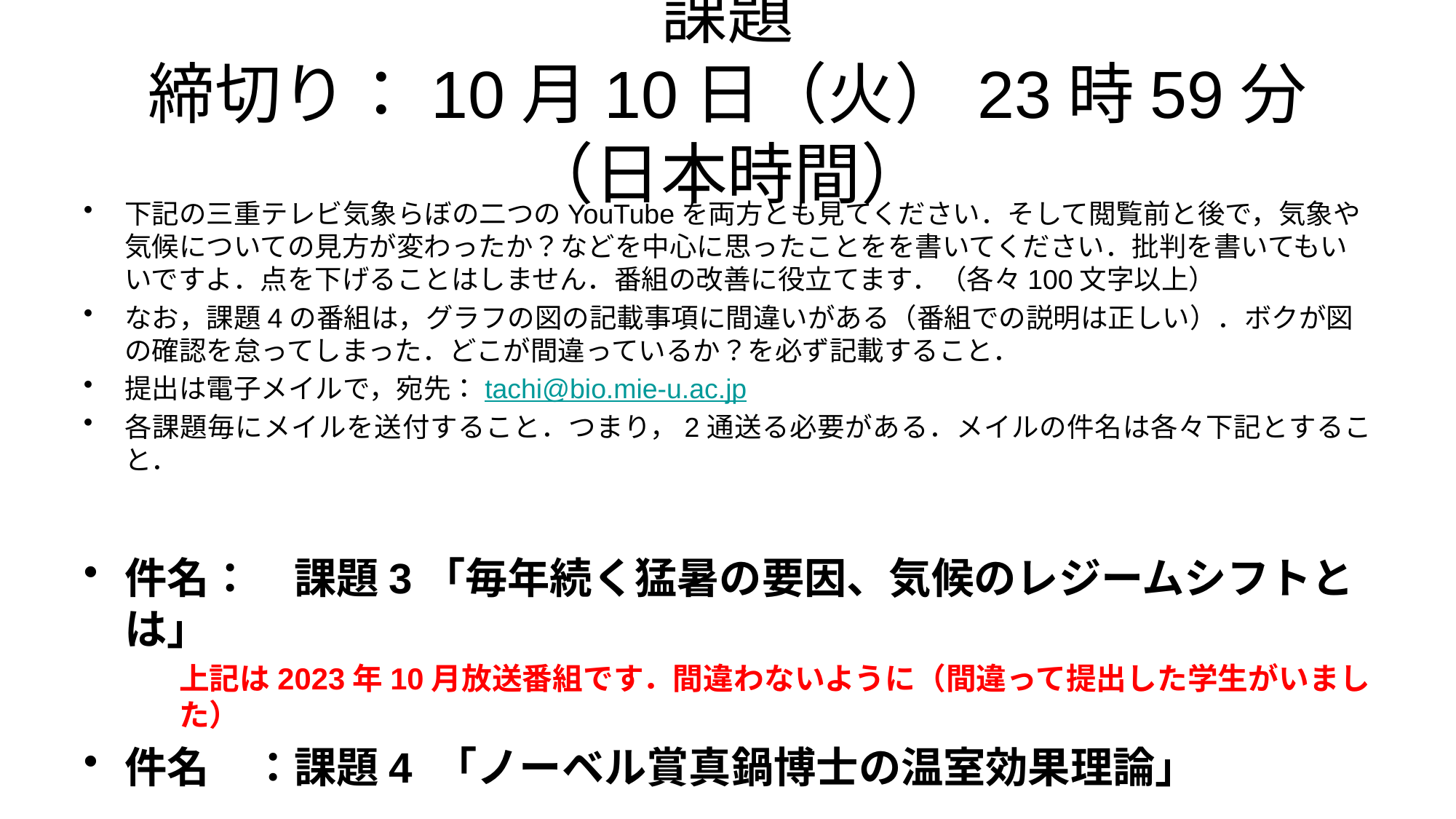

# 課題 締切り：10月10日（火）23時59分（日本時間）
下記の三重テレビ気象らぼの二つのYouTubeを両方とも見てください．そして閲覧前と後で，気象や気候についての見方が変わったか？などを中心に思ったことをを書いてください．批判を書いてもいいですよ．点を下げることはしません．番組の改善に役立てます．（各々100文字以上）
なお，課題4の番組は，グラフの図の記載事項に間違いがある（番組での説明は正しい）．ボクが図の確認を怠ってしまった．どこが間違っているか？を必ず記載すること．
提出は電子メイルで，宛先：tachi@bio.mie-u.ac.jp
各課題毎にメイルを送付すること．つまり，2通送る必要がある．メイルの件名は各々下記とすること．

件名：　課題3「毎年続く猛暑の要因、気候のレジームシフトとは」
上記は2023年10月放送番組です．間違わないように（間違って提出した学生がいました）
件名　：課題4 「ノーベル賞真鍋博士の温室効果理論」